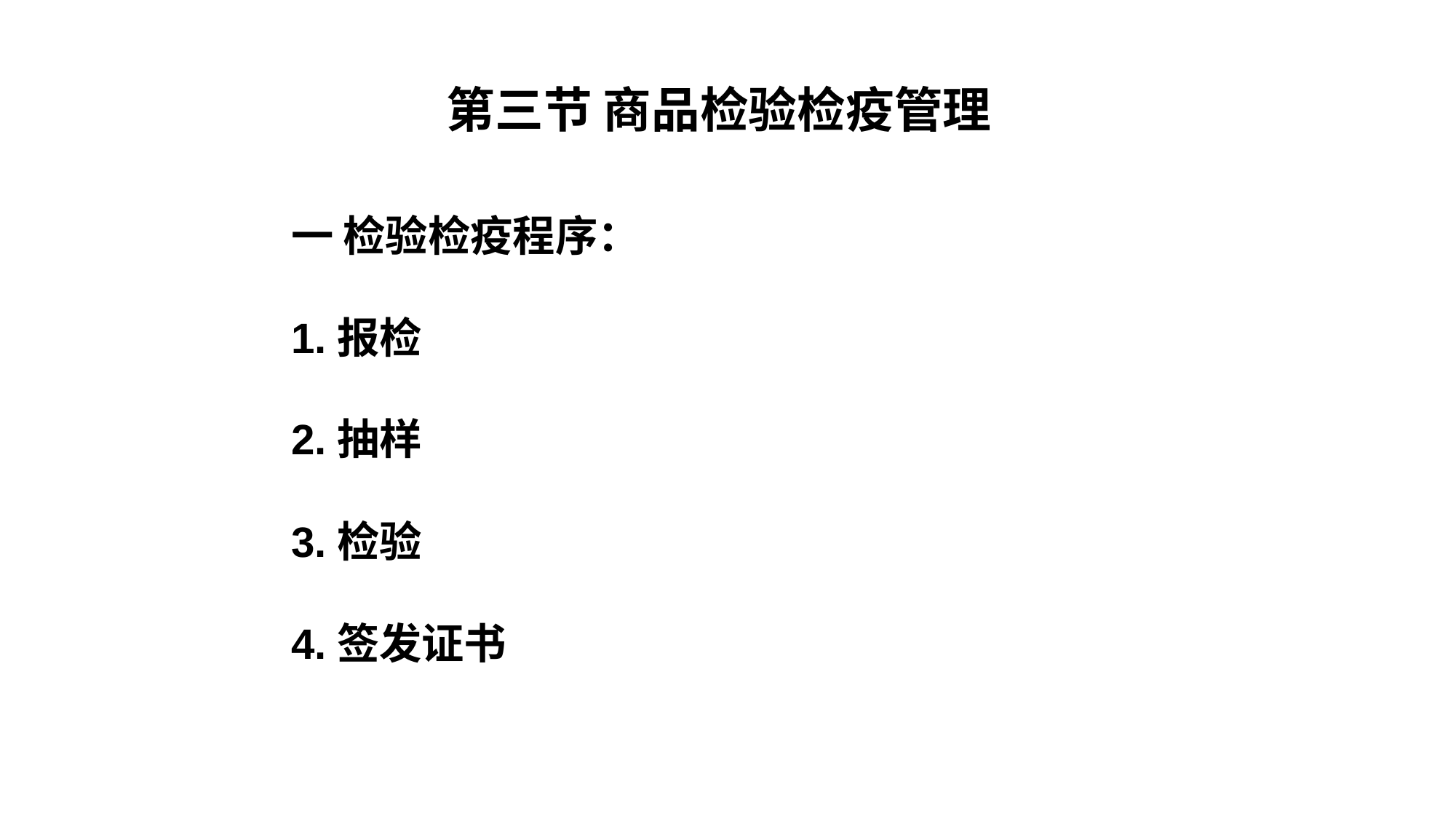

第三节 商品检验检疫管理

一 检验检疫程序：

1.报检

2.抽样

3.检验

4.签发证书